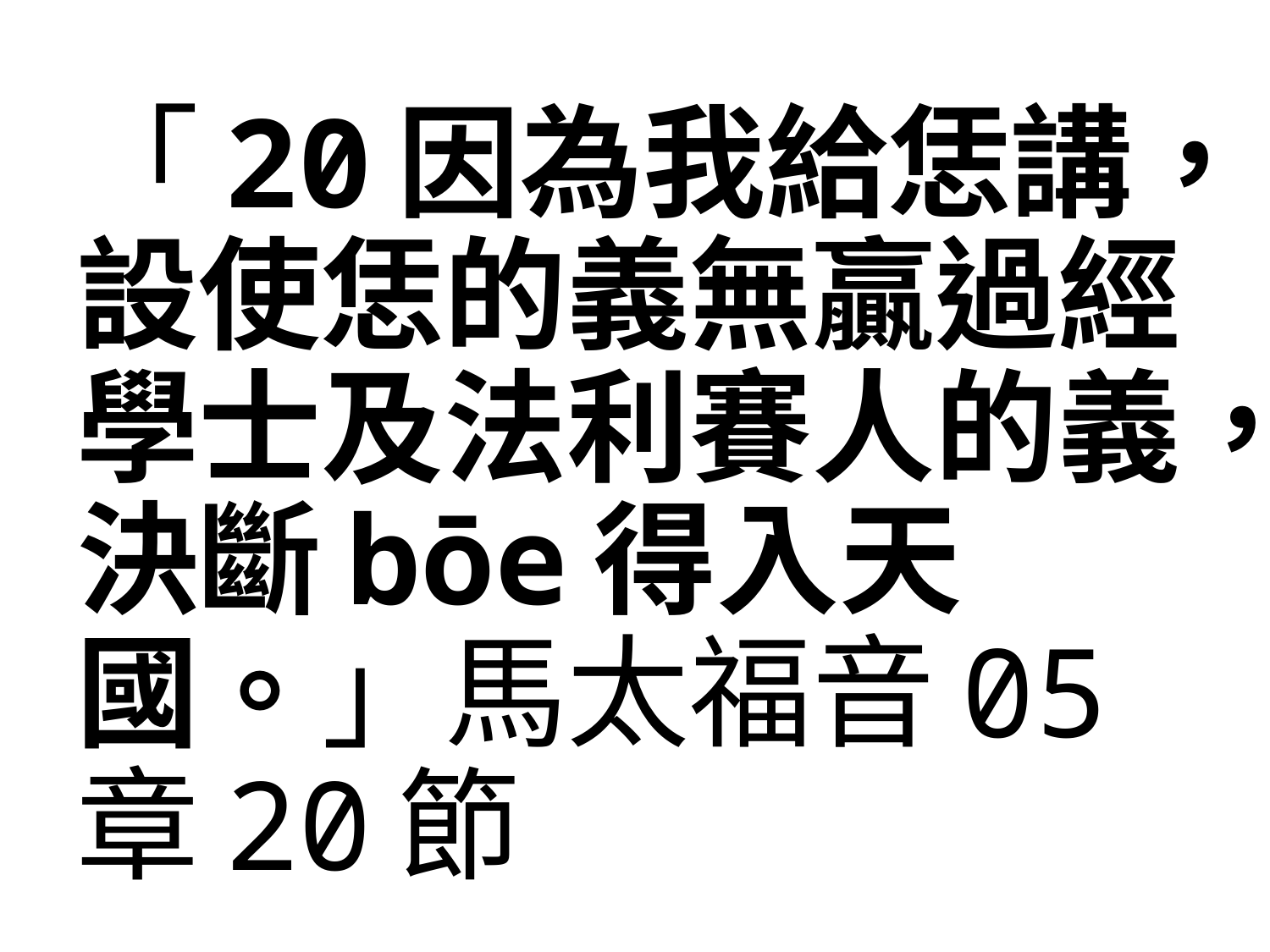

「20因為我給恁講，設使恁的義無贏過經學士及法利賽人的義，決斷bōe得入天國。」馬太福音05章20節